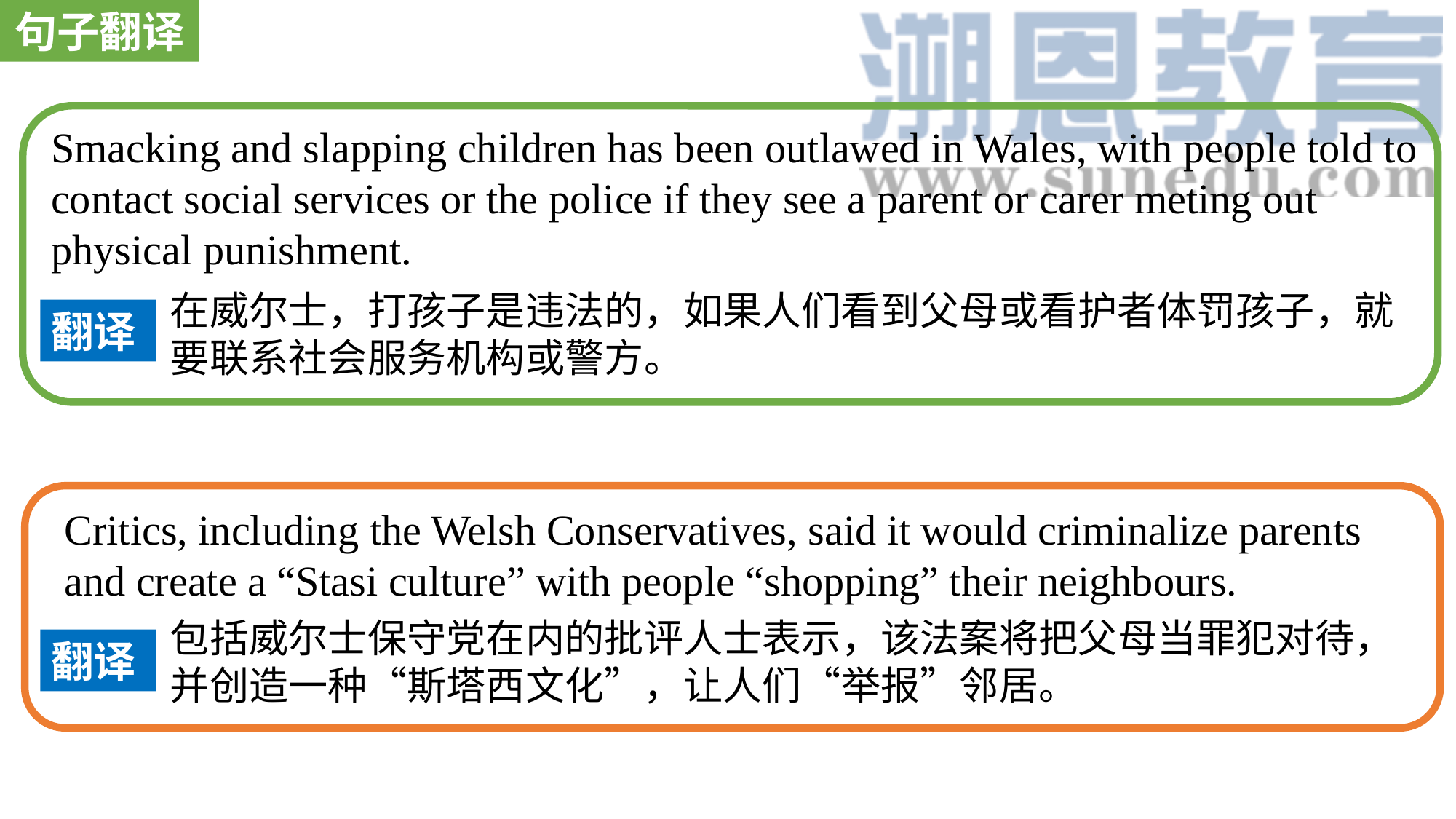

句子翻译

Smacking and slapping children has been outlawed in Wales, with people told to contact social services or the police if they see a parent or carer meting out physical punishment.
在威尔士，打孩子是违法的，如果人们看到父母或看护者体罚孩子，就要联系社会服务机构或警方。
翻译

Critics, including the Welsh Conservatives, said it would criminalize parents and create a “Stasi culture” with people “shopping” their neighbours.
包括威尔士保守党在内的批评人士表示，该法案将把父母当罪犯对待，并创造一种“斯塔西文化”，让人们“举报”邻居。
翻译